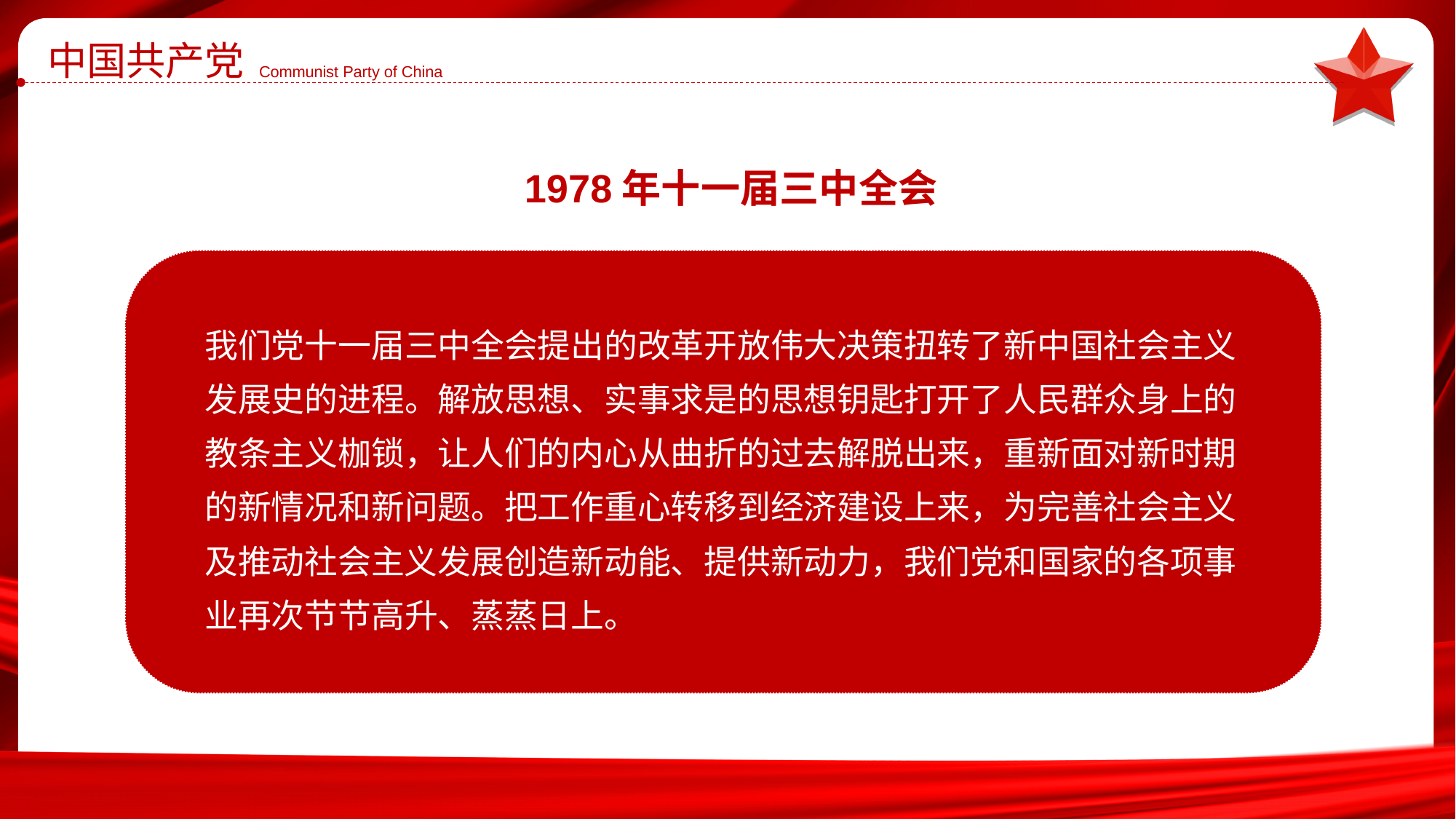

1978年十一届三中全会

我们党十一届三中全会提出的改革开放伟大决策扭转了新中国社会主义发展史的进程。解放思想、实事求是的思想钥匙打开了人民群众身上的教条主义枷锁，让人们的内心从曲折的过去解脱出来，重新面对新时期的新情况和新问题。把工作重心转移到经济建设上来，为完善社会主义及推动社会主义发展创造新动能、提供新动力，我们党和国家的各项事业再次节节高升、蒸蒸日上。